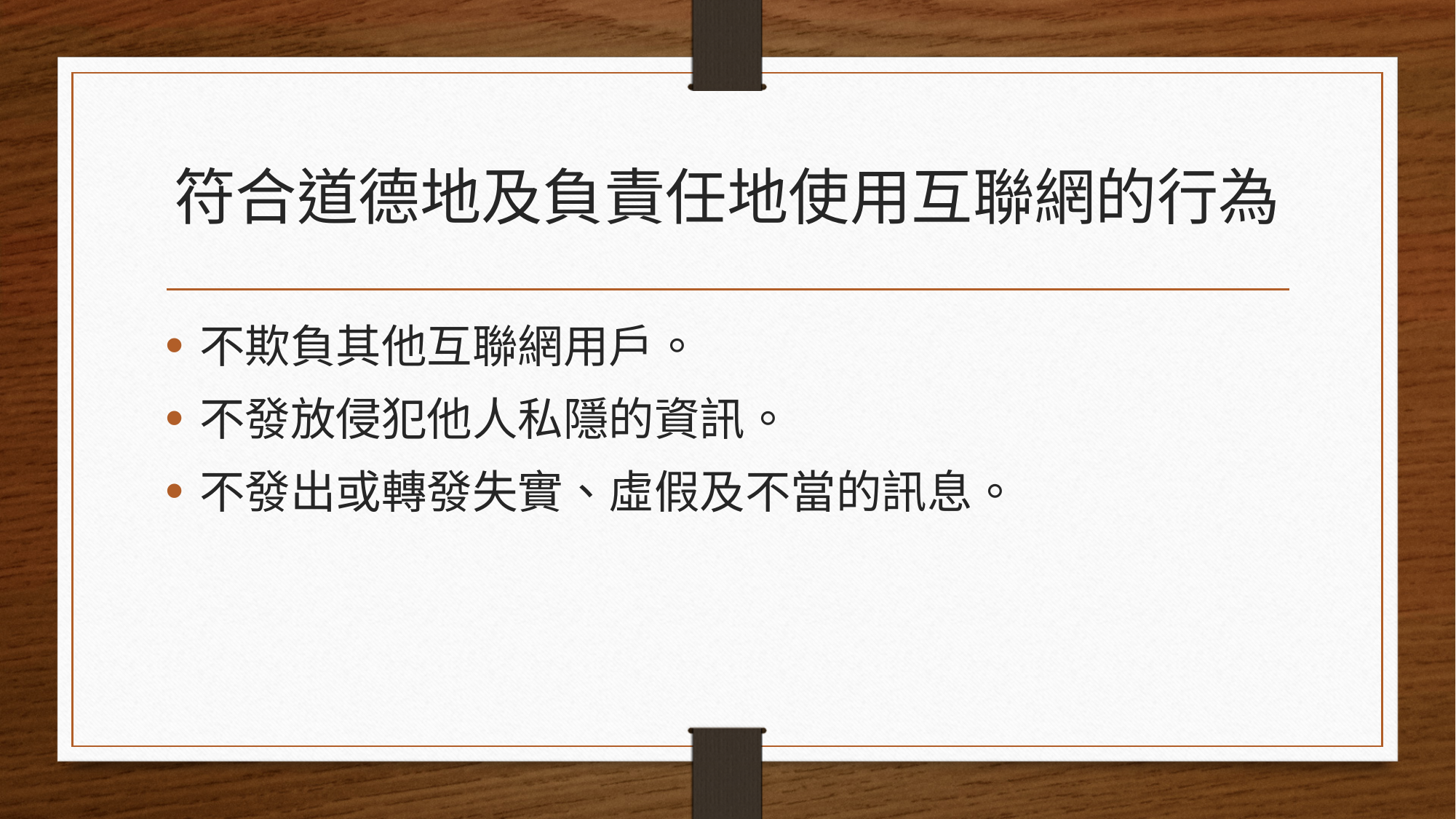

# 符合道德地及負責任地使用互聯網的行為
不欺負其他互聯網用戶。
不發放侵犯他人私隱的資訊。
不發出或轉發失實、虛假及不當的訊息。